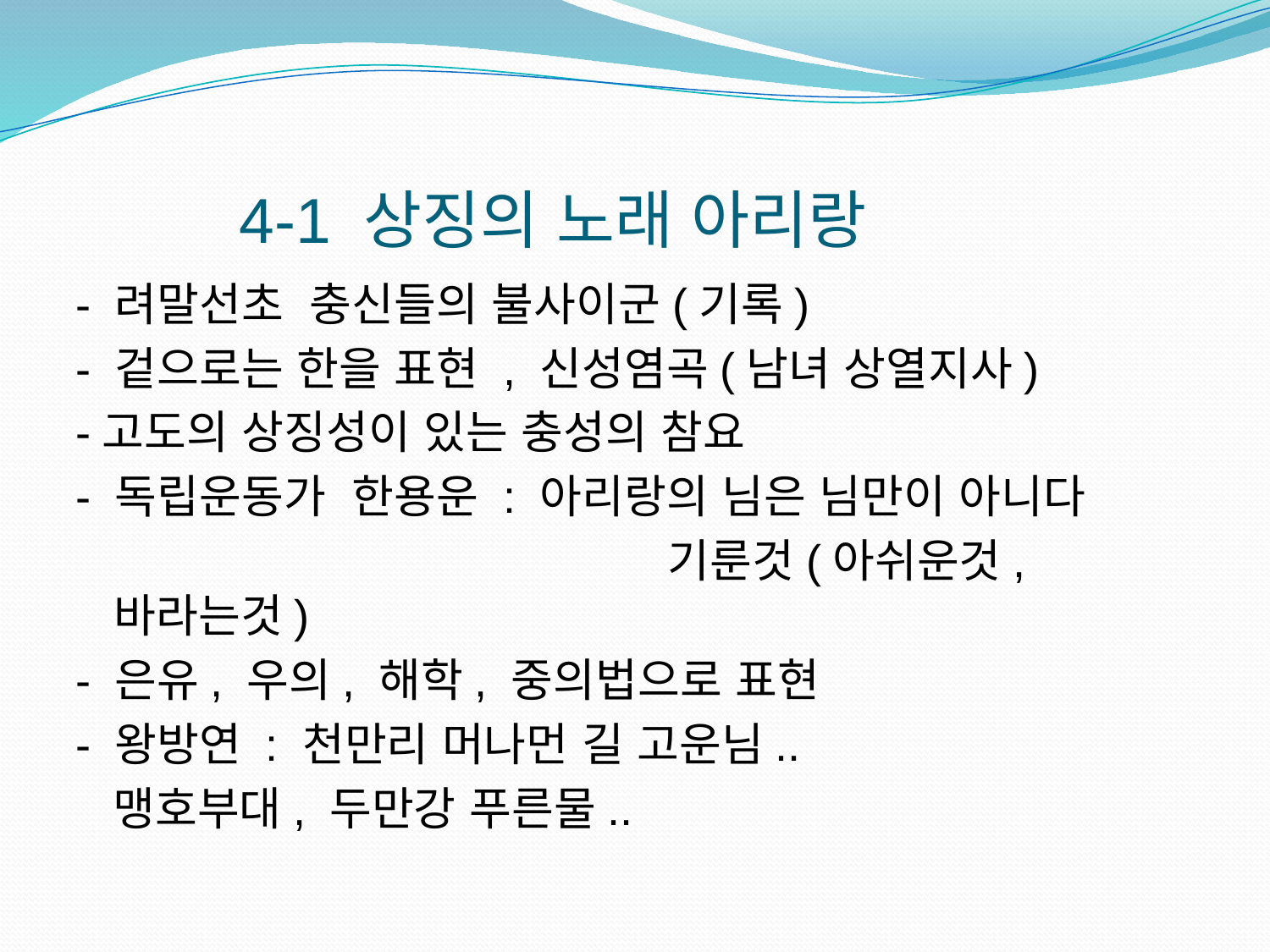

# 4-1 상징의 노래 아리랑
- 려말선초  충신들의 불사이군(기록)
- 겉으로는 한을 표현 , 신성염곡(남녀 상열지사)
-고도의 상징성이 있는 충성의 참요
- 독립운동가  한용운 : 아리랑의 님은 님만이 아니다
                                             기룬것(아쉬운것, 바라는것)
- 은유, 우의, 해학, 중의법으로 표현
- 왕방연 : 천만리 머나먼 길 고운님..
  맹호부대, 두만강 푸른물..